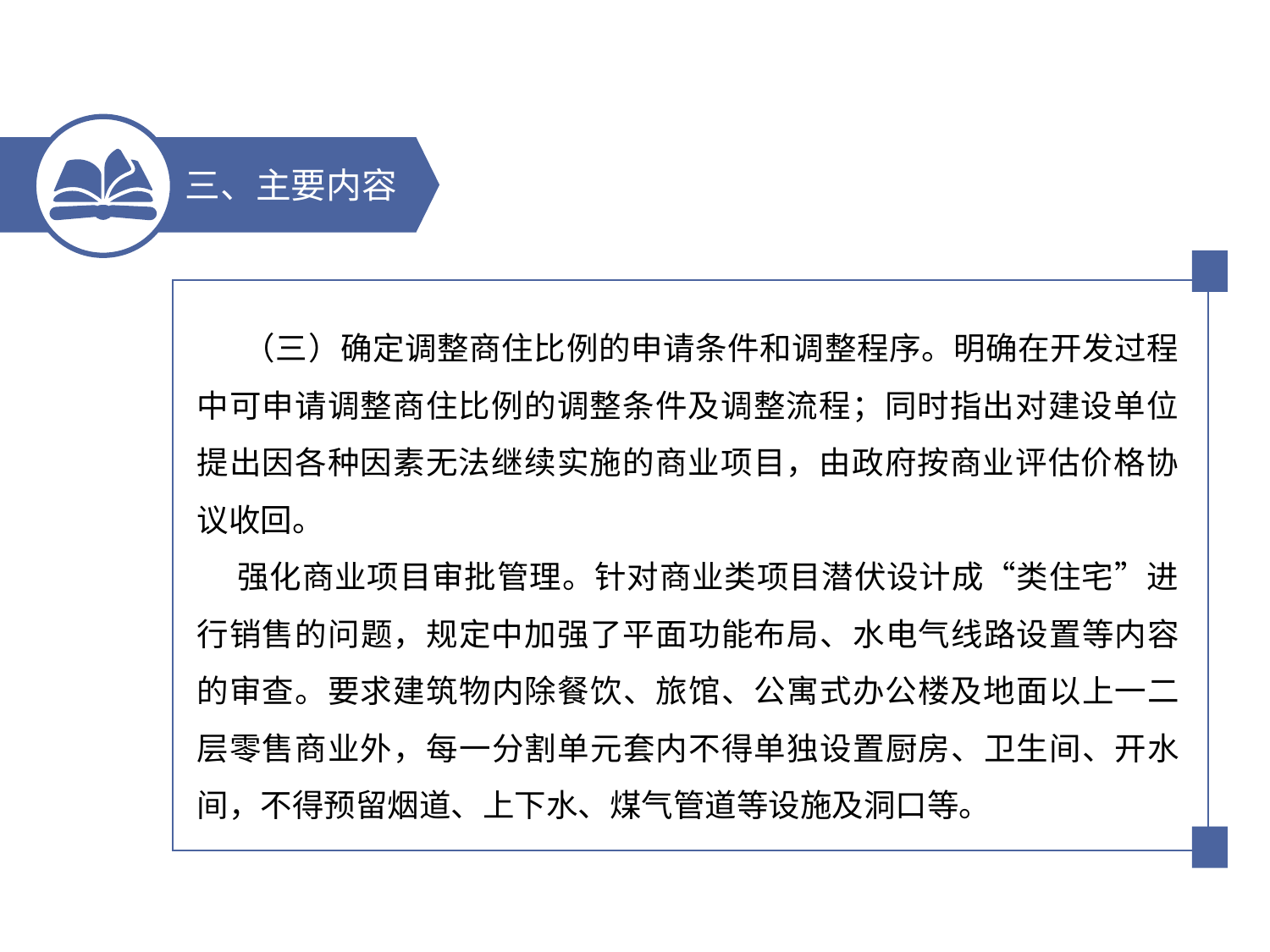

三、主要内容

     （三）确定调整商住比例的申请条件和调整程序。明确在开发过程中可申请调整商住比例的调整条件及调整流程；同时指出对建设单位提出因各种因素无法继续实施的商业项目，由政府按商业评估价格协议收回。
    强化商业项目审批管理。针对商业类项目潜伏设计成“类住宅”进行销售的问题，规定中加强了平面功能布局、水电气线路设置等内容的审查。要求建筑物内除餐饮、旅馆、公寓式办公楼及地面以上一二层零售商业外，每一分割单元套内不得单独设置厨房、卫生间、开水间，不得预留烟道、上下水、煤气管道等设施及洞口等。